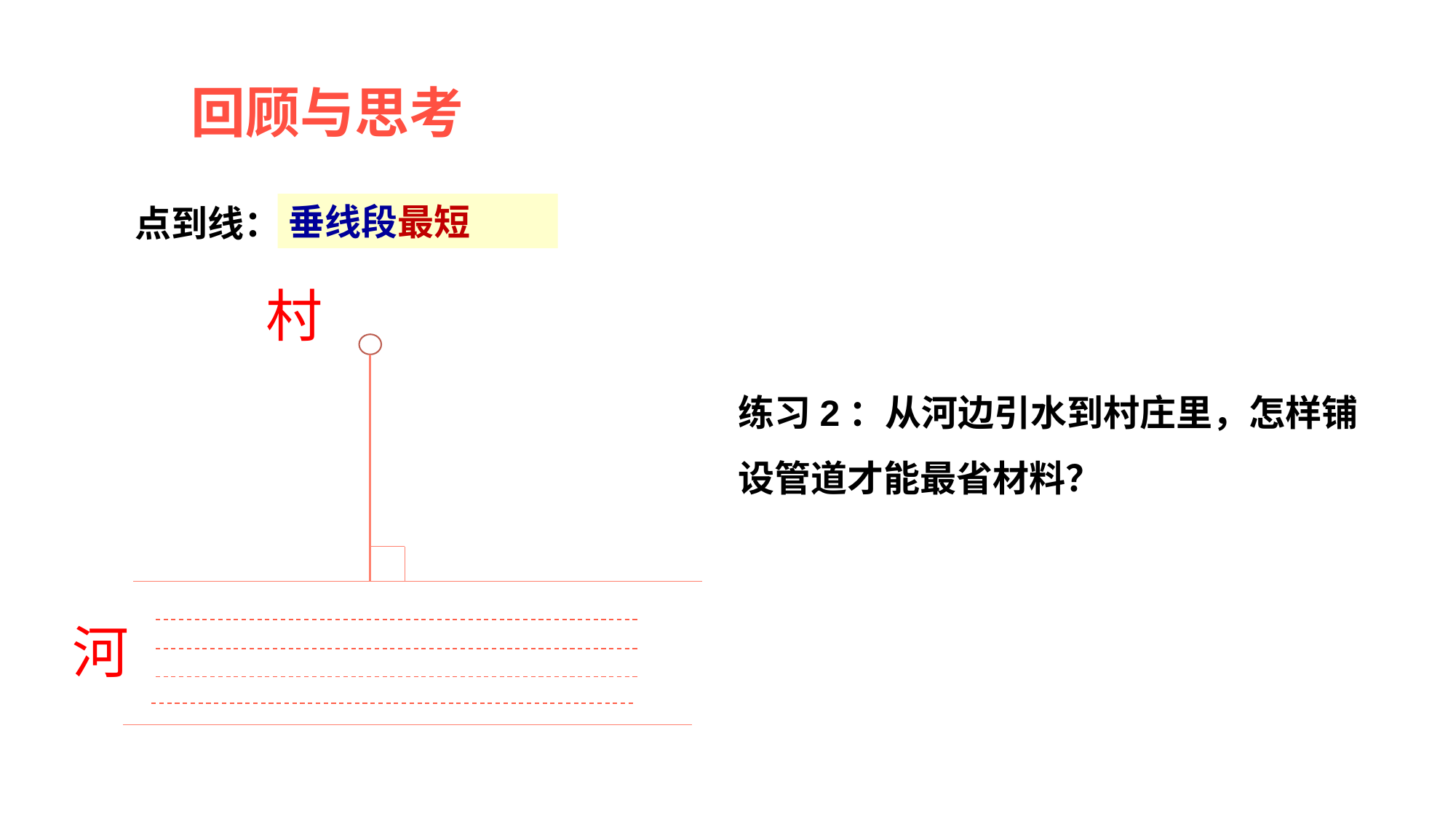

回顾与思考
垂线段最短
点到线：
村

练习2：从河边引水到村庄里，怎样铺设管道才能最省材料？
河